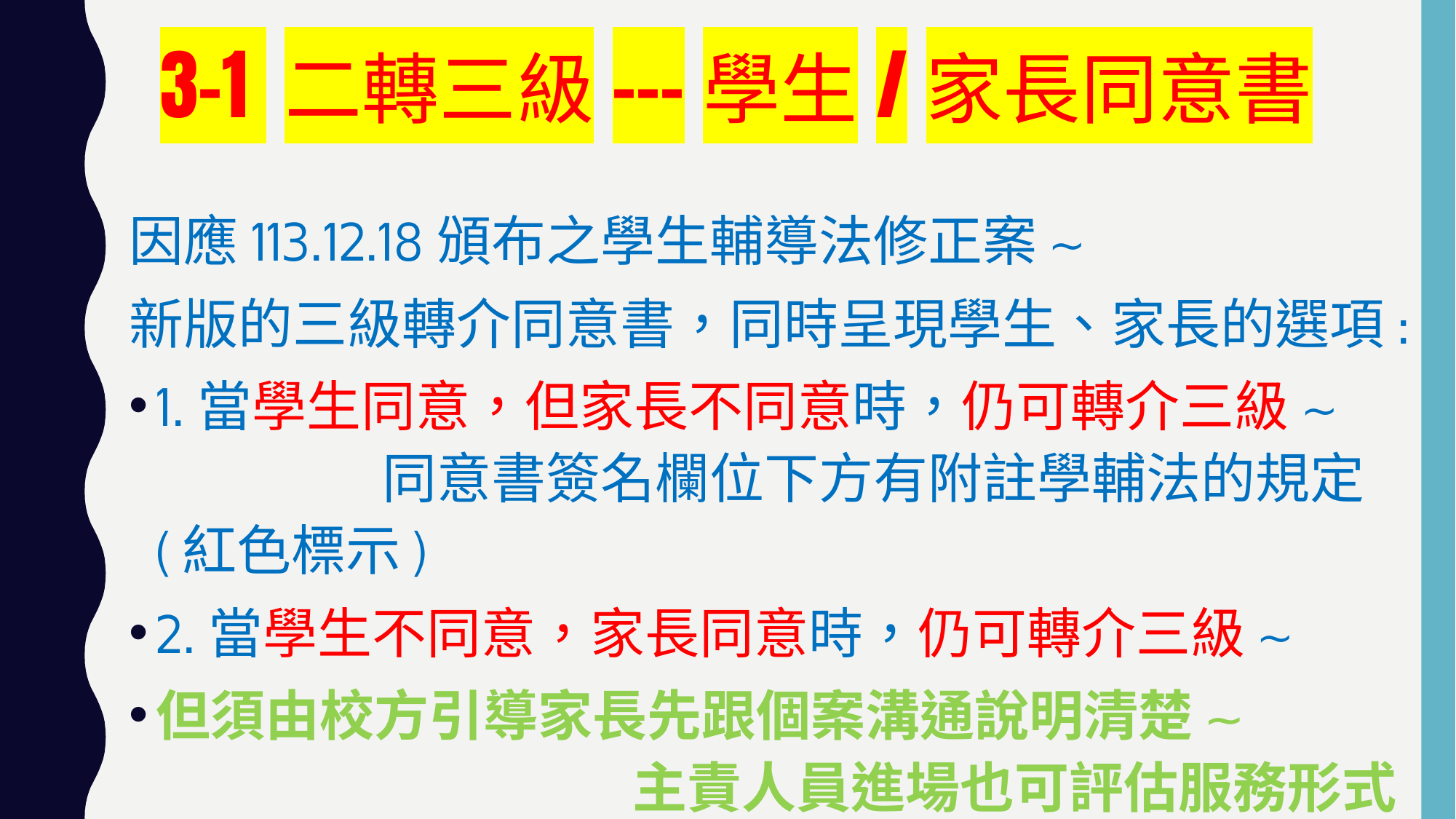

# 3-1 二轉三級---學生/家長同意書
因應113.12.18頒布之學生輔導法修正案~
新版的三級轉介同意書，同時呈現學生、家長的選項:
1.當學生同意，但家長不同意時，仍可轉介三級~                   同意書簽名欄位下方有附註學輔法的規定(紅色標示)
2.當學生不同意，家長同意時，仍可轉介三級~
但須由校方引導家長先跟個案溝通說明清楚~                                     主責人員進場也可評估服務形式&共案模式。